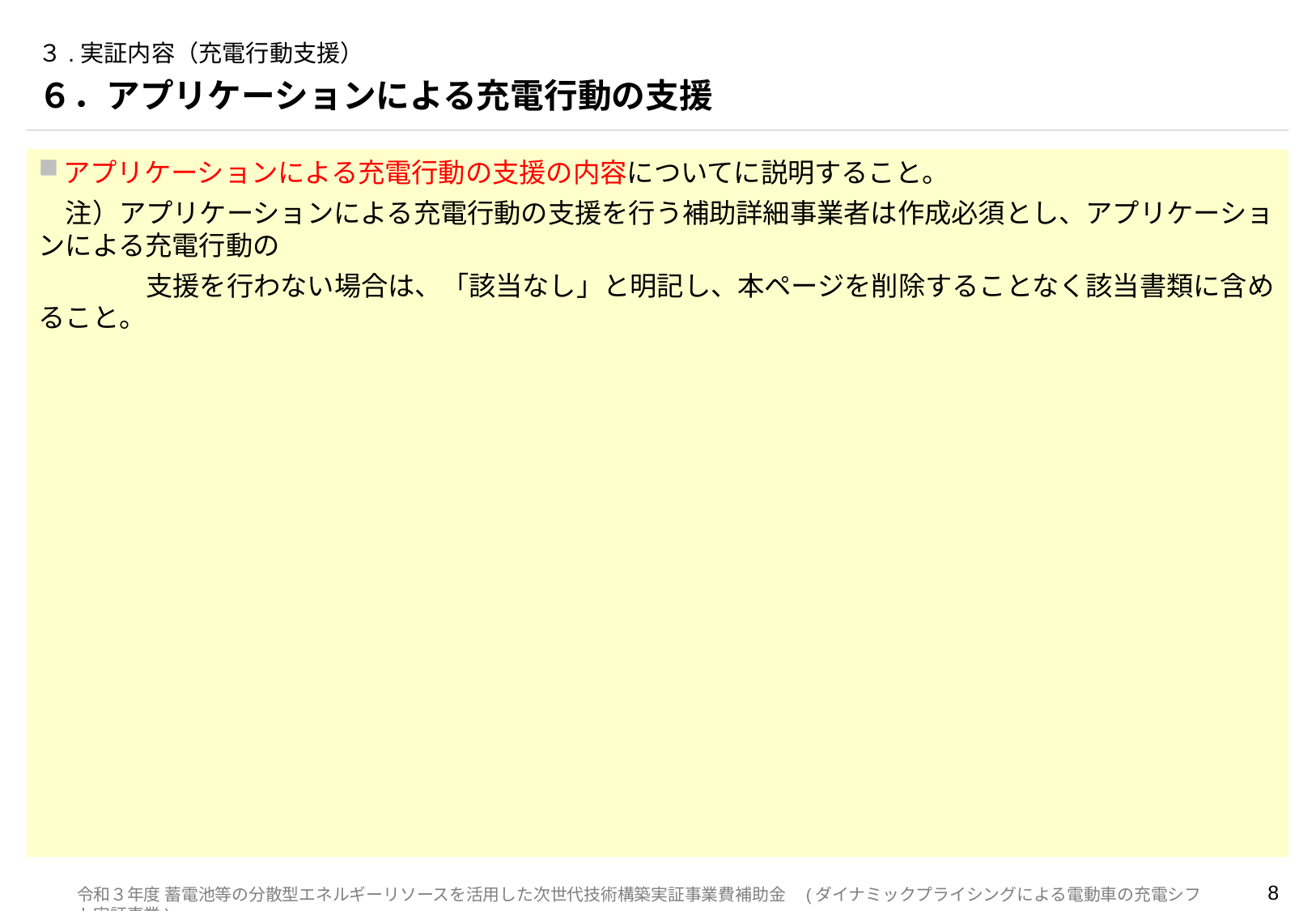

# ３.実証内容（充電行動支援）
６．アプリケーションによる充電行動の支援
アプリケーションによる充電行動の支援の内容についてに説明すること。
　注）アプリケーションによる充電行動の支援を行う補助詳細事業者は作成必須とし、アプリケーションによる充電行動の
　　　　支援を行わない場合は、「該当なし」と明記し、本ページを削除することなく該当書類に含めること。